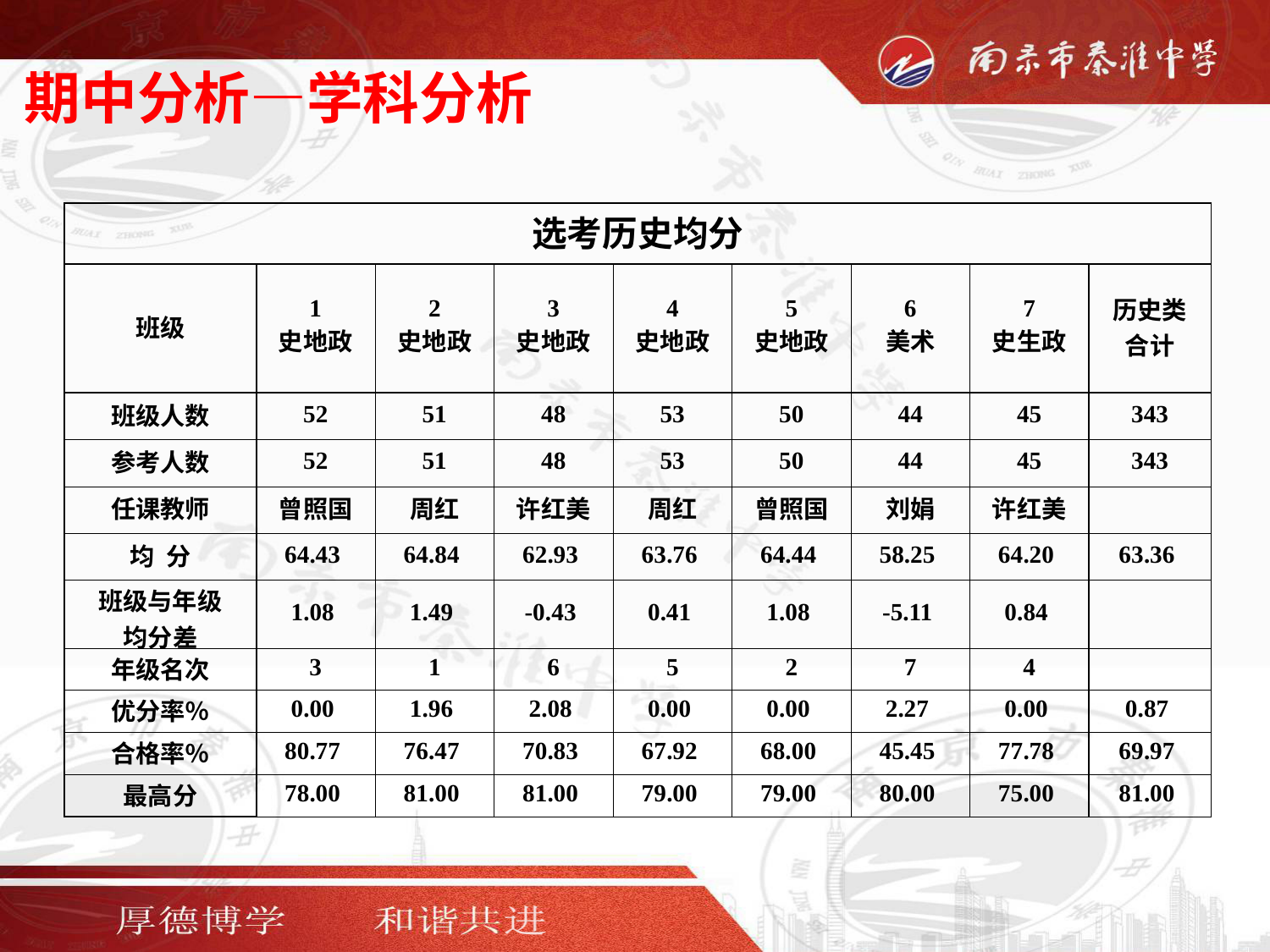

期中分析—学科分析
| 选考历史均分 |  |  |  |  |  |  |  |  |
| --- | --- | --- | --- | --- | --- | --- | --- | --- |
| 班级 | 1 史地政 | 2 史地政 | 3 史地政 | 4 史地政 | 5 史地政 | 6 美术 | 7 史生政 | 历史类 合计 |
| 班级人数 | 52 | 51 | 48 | 53 | 50 | 44 | 45 | 343 |
| 参考人数 | 52 | 51 | 48 | 53 | 50 | 44 | 45 | 343 |
| 任课教师 | 曾照国 | 周红 | 许红美 | 周红 | 曾照国 | 刘娟 | 许红美 |  |
| 均 分 | 64.43 | 64.84 | 62.93 | 63.76 | 64.44 | 58.25 | 64.20 | 63.36 |
| 班级与年级 均分差 | 1.08 | 1.49 | -0.43 | 0.41 | 1.08 | -5.11 | 0.84 |  |
| 年级名次 | 3 | 1 | 6 | 5 | 2 | 7 | 4 |  |
| 优分率％ | 0.00 | 1.96 | 2.08 | 0.00 | 0.00 | 2.27 | 0.00 | 0.87 |
| 合格率％ | 80.77 | 76.47 | 70.83 | 67.92 | 68.00 | 45.45 | 77.78 | 69.97 |
| 最高分 | 78.00 | 81.00 | 81.00 | 79.00 | 79.00 | 80.00 | 75.00 | 81.00 |